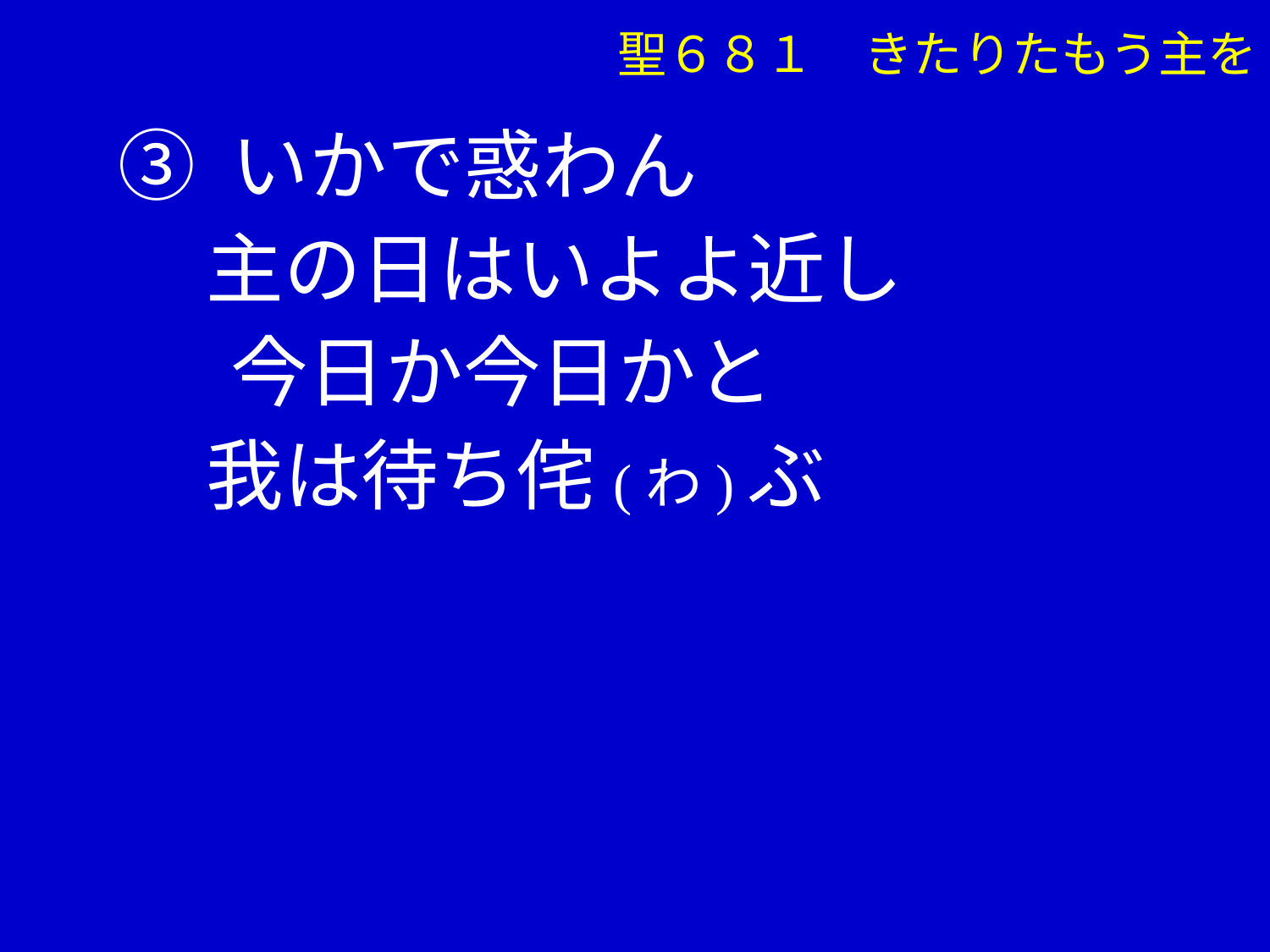

聖６８１　きたりたもう主を
③ いかで惑わん
    主の日はいよよ近し
　  今日か今日かと
    我は待ち侘(わ)ぶ